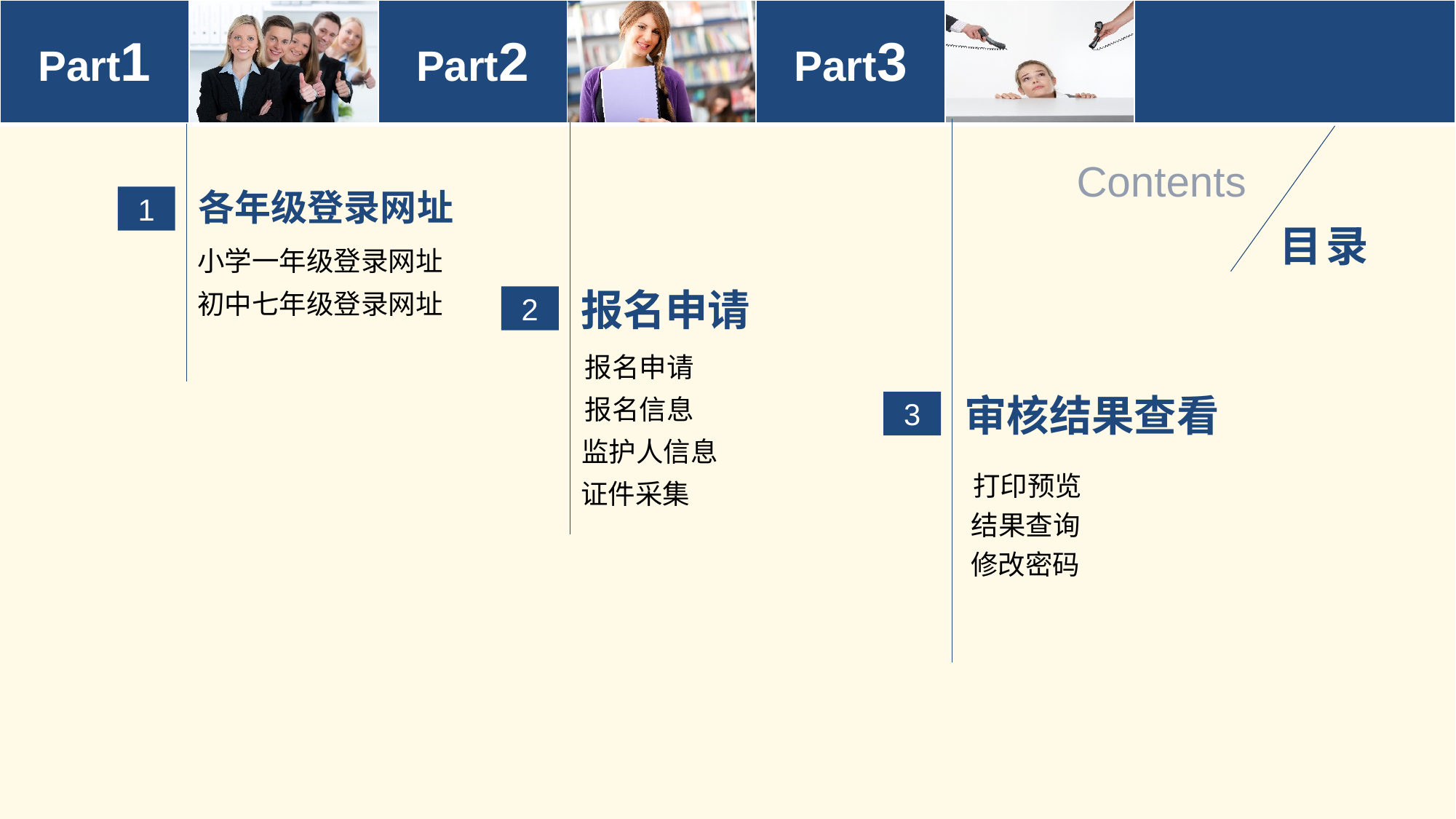

| Part1 |  | Part2 |  | Part3 |  |  |
| --- | --- | --- | --- | --- | --- | --- |
审核结果查看
3
打印预览
结果查询
修改密码
报名申请
2
报名申请
报名信息
各年级登录网址
1
小学一年级登录网址
初中七年级登录网址
Contents
目录
监护人信息
证件采集